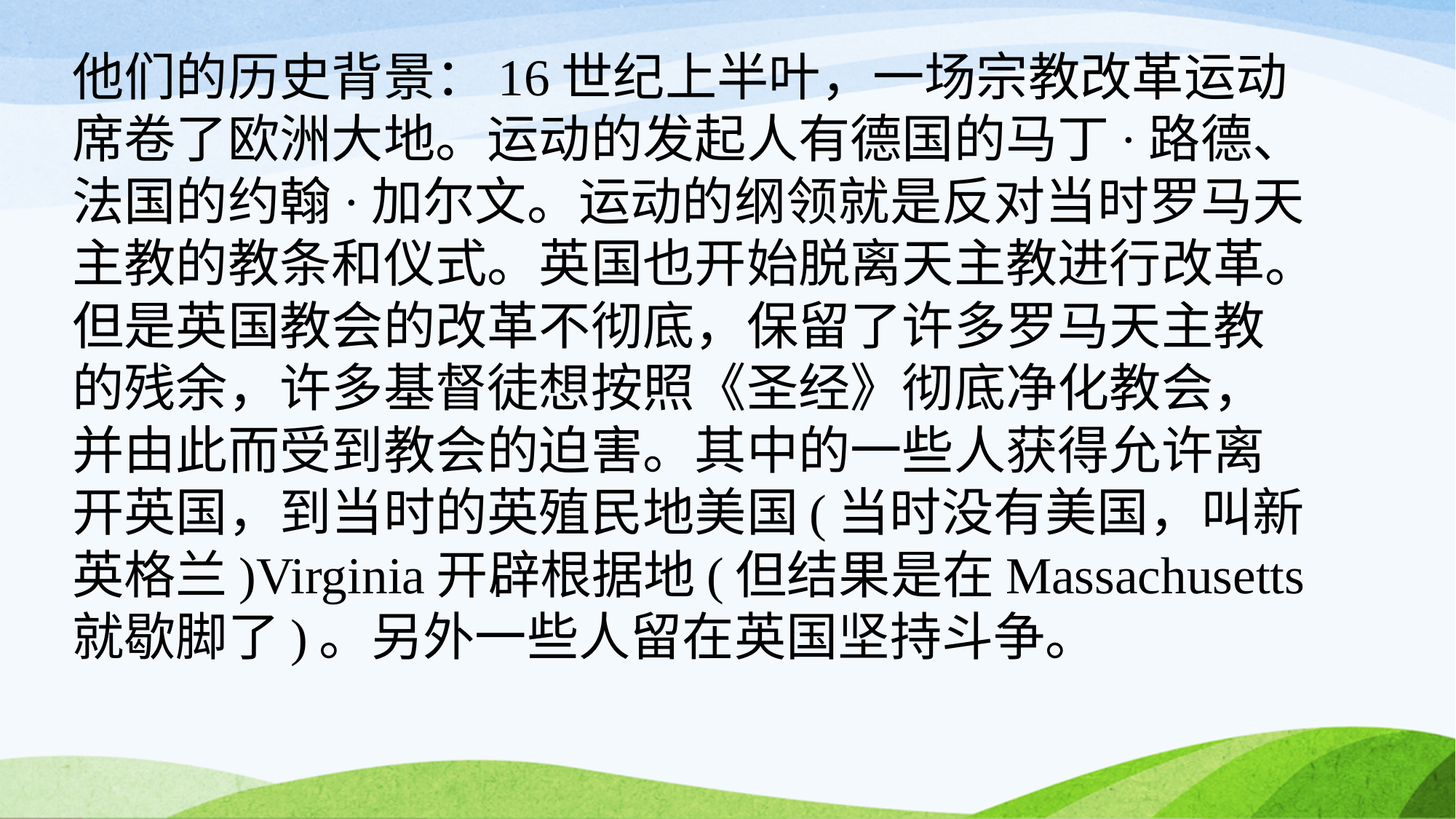

他们的历史背景：16世纪上半叶，一场宗教改革运动席卷了欧洲大地。运动的发起人有德国的马丁·路德、法国的约翰·加尔文。运动的纲领就是反对当时罗马天主教的教条和仪式。英国也开始脱离天主教进行改革。但是英国教会的改革不彻底，保留了许多罗马天主教的残余，许多基督徒想按照《圣经》彻底净化教会，并由此而受到教会的迫害。其中的一些人获得允许离开英国，到当时的英殖民地美国(当时没有美国，叫新英格兰)Virginia开辟根据地(但结果是在Massachusetts就歇脚了)。另外一些人留在英国坚持斗争。